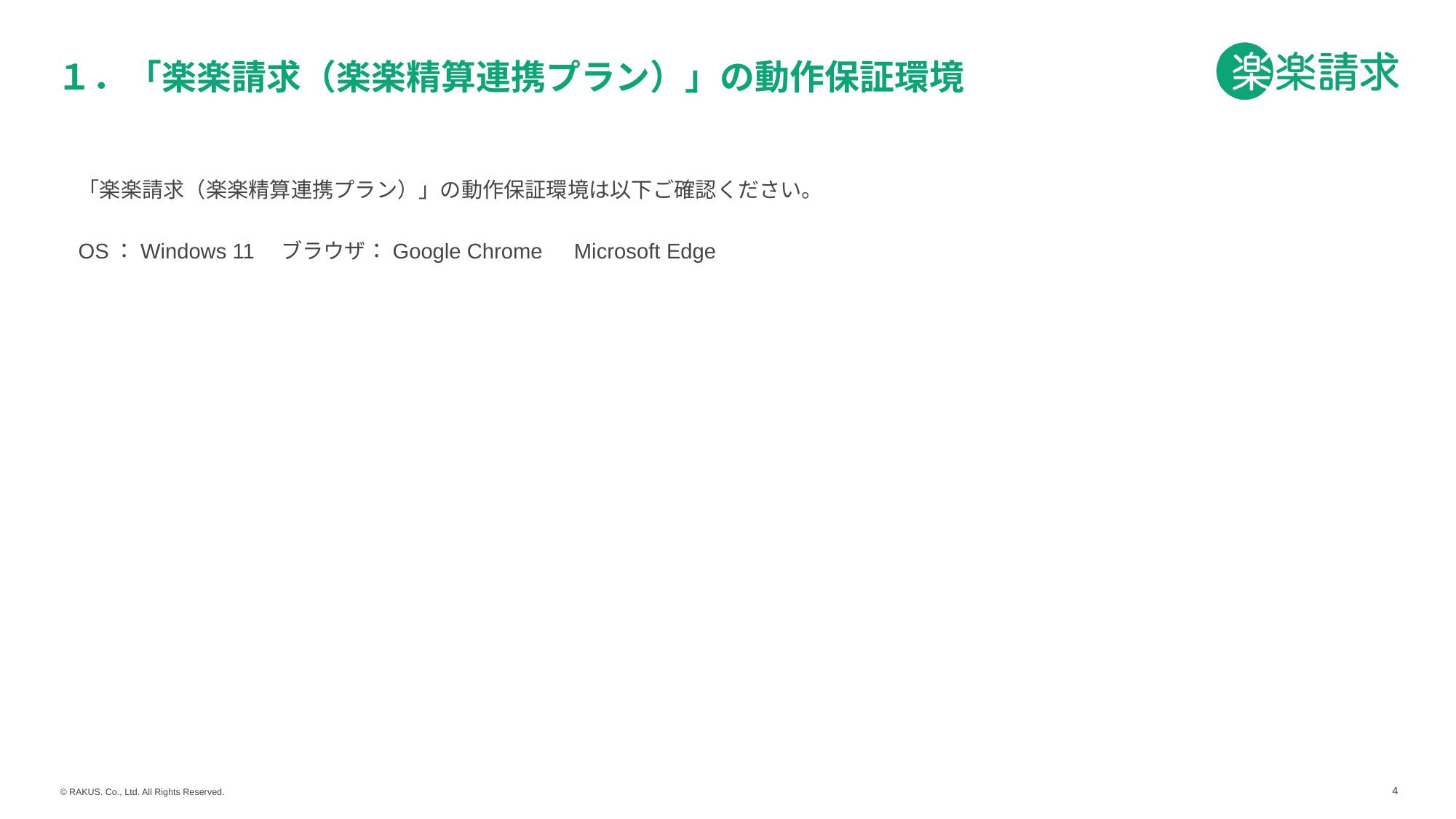

# １．「楽楽請求（楽楽精算連携プラン）」の動作保証環境
「楽楽請求（楽楽精算連携プラン）」の動作保証環境は以下ご確認ください。

OS：Windows 11　ブラウザ：Google Chrome　Microsoft Edge

4